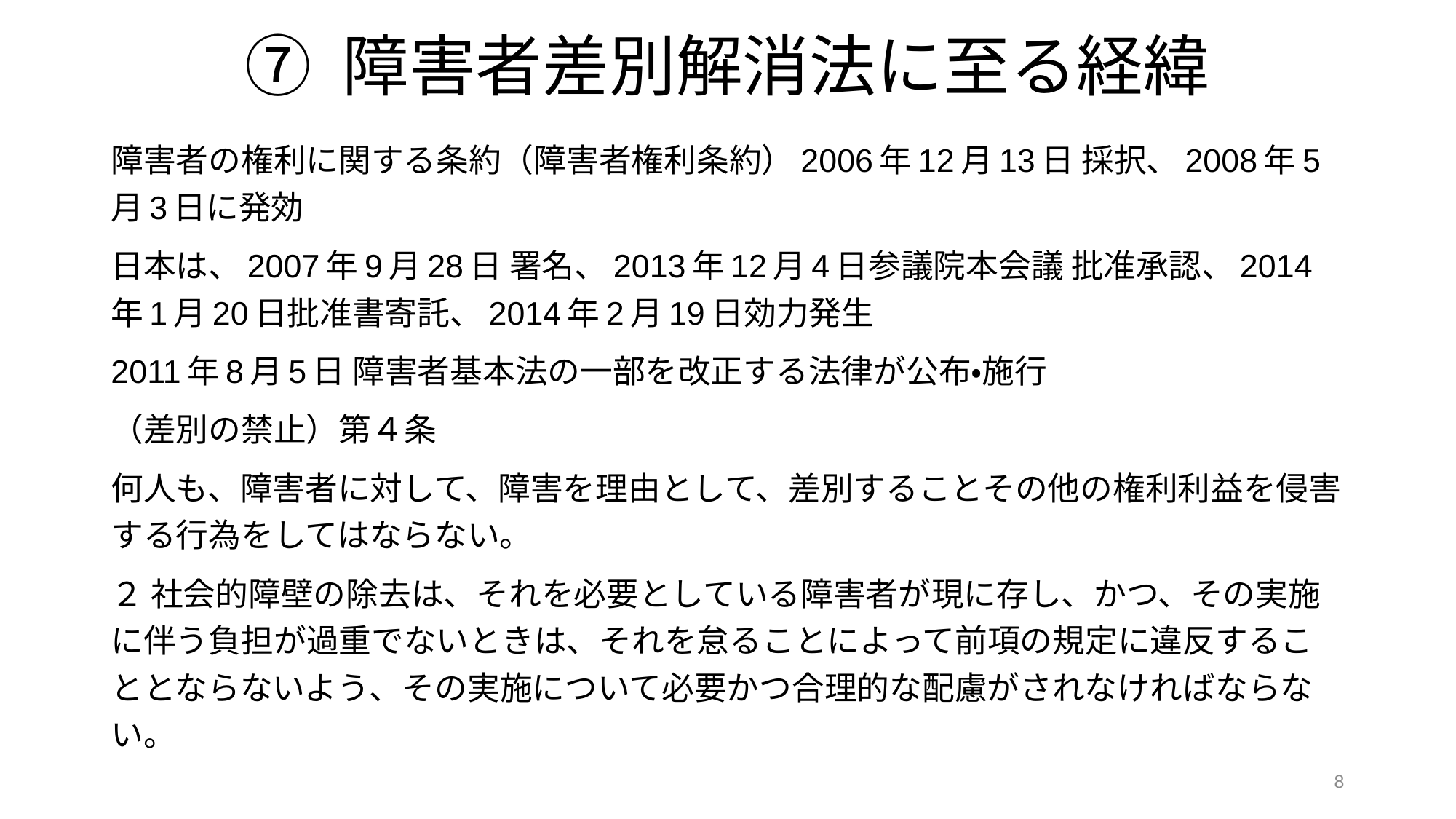

# ⑦ 障害者差別解消法に至る経緯
障害者の権利に関する条約（障害者権利条約）2006年12月13日 採択、2008年5月3日に発効
日本は、2007年9月28日 署名、2013年12月4日参議院本会議 批准承認、2014年1月20日批准書寄託、2014年2月19日効力発生
2011年8月5日 障害者基本法の一部を改正する法律が公布・施行
（差別の禁止）第４条
何人も、障害者に対して、障害を理由として、差別することその他の権利利益を侵害する行為をしてはならない。
２ 社会的障壁の除去は、それを必要としている障害者が現に存し、かつ、その実施に伴う負担が過重でないときは、それを怠ることによって前項の規定に違反することとならないよう、その実施について必要かつ合理的な配慮がされなければならない。
8